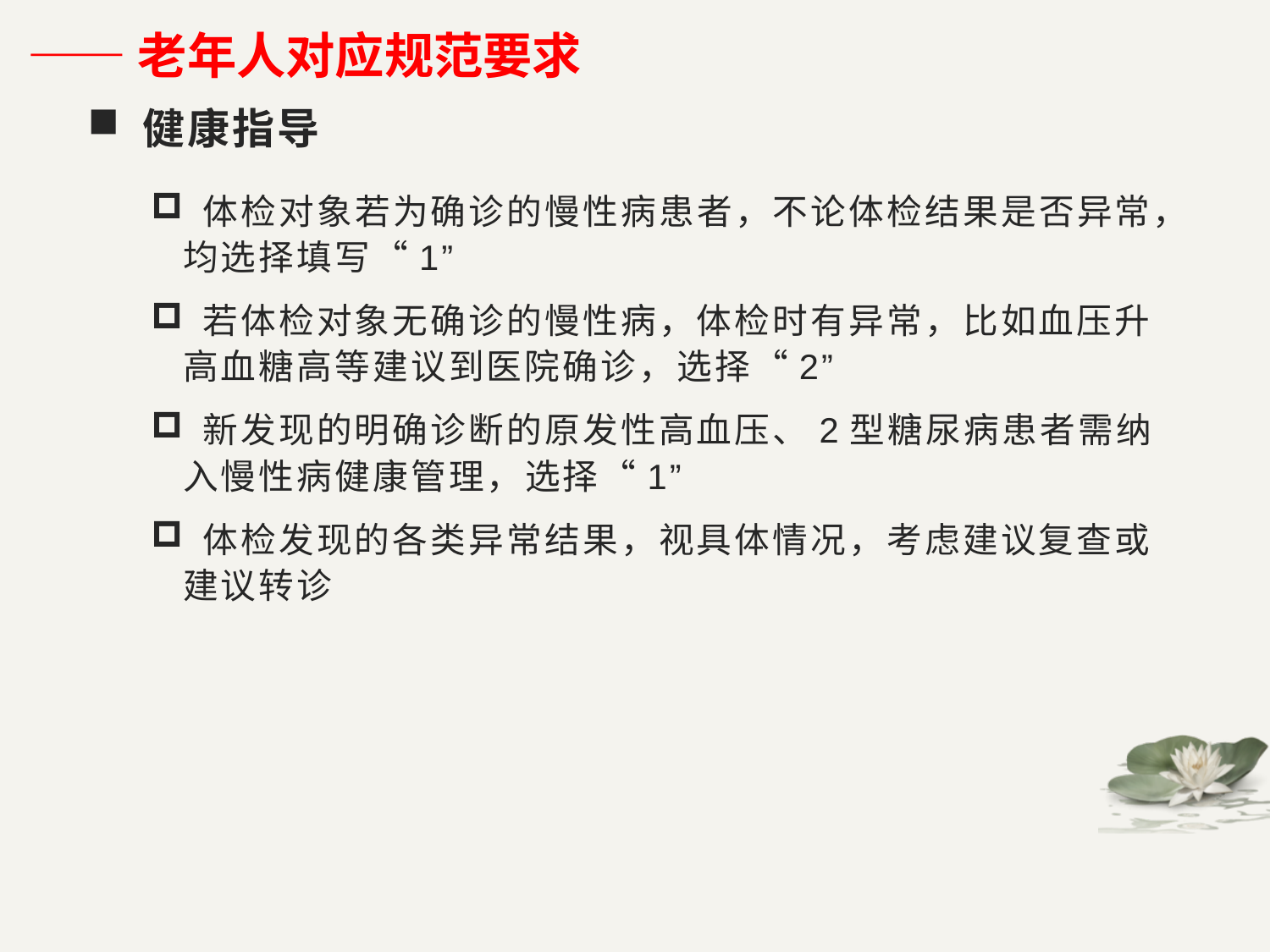

——老年人对应规范要求
 健康指导
 体检对象若为确诊的慢性病患者，不论体检结果是否异常，均选择填写“1”
 若体检对象无确诊的慢性病，体检时有异常，比如血压升高血糖高等建议到医院确诊，选择“2”
 新发现的明确诊断的原发性高血压、2型糖尿病患者需纳入慢性病健康管理，选择“1”
 体检发现的各类异常结果，视具体情况，考虑建议复查或建议转诊